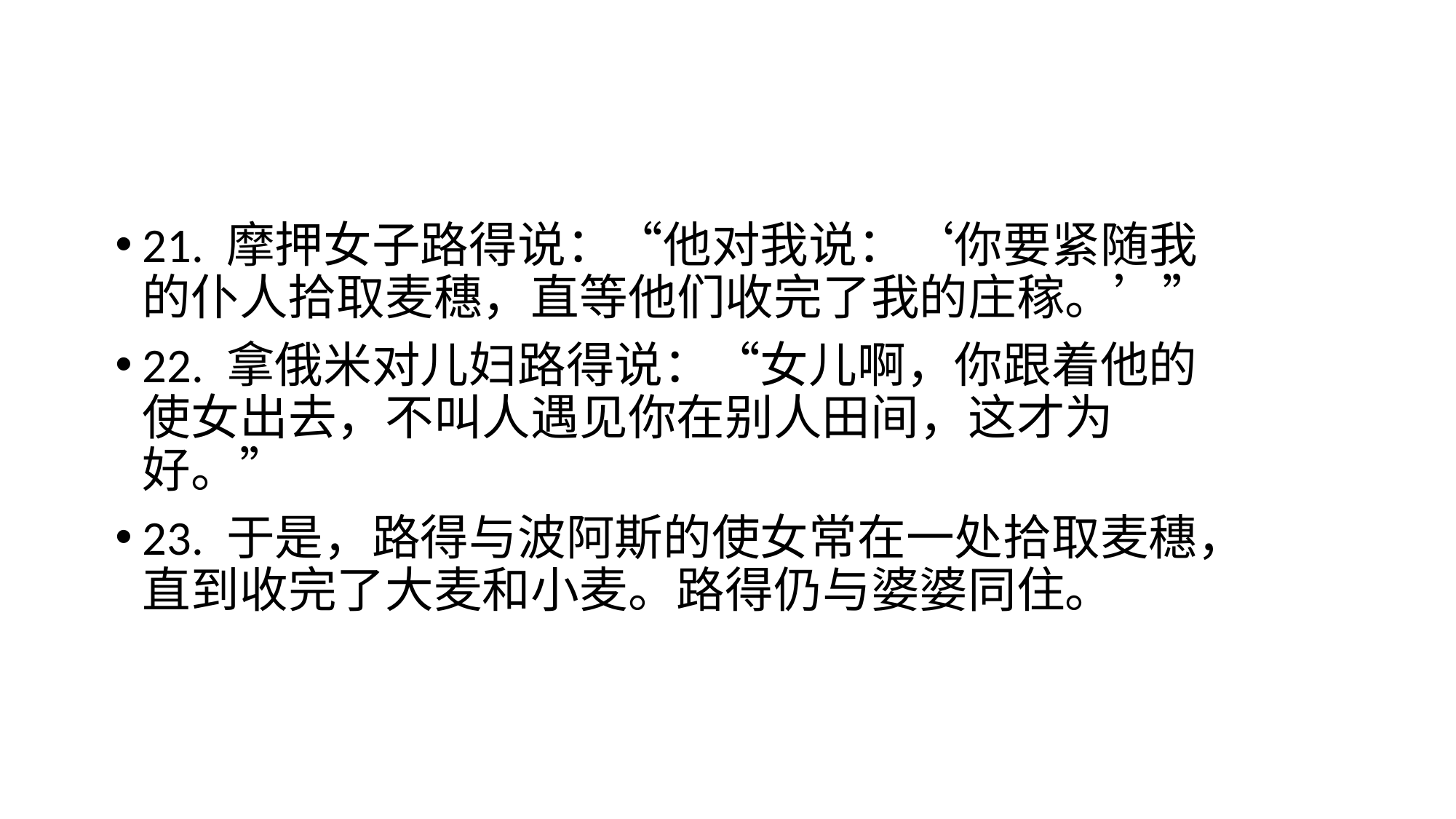

21. 摩押女子路得说：“他对我说：‘你要紧随我的仆人拾取麦穗，直等他们收完了我的庄稼。’”
22. 拿俄米对儿妇路得说：“女儿啊，你跟着他的使女出去，不叫人遇见你在别人田间，这才为好。”
23. 于是，路得与波阿斯的使女常在一处拾取麦穗，直到收完了大麦和小麦。路得仍与婆婆同住。